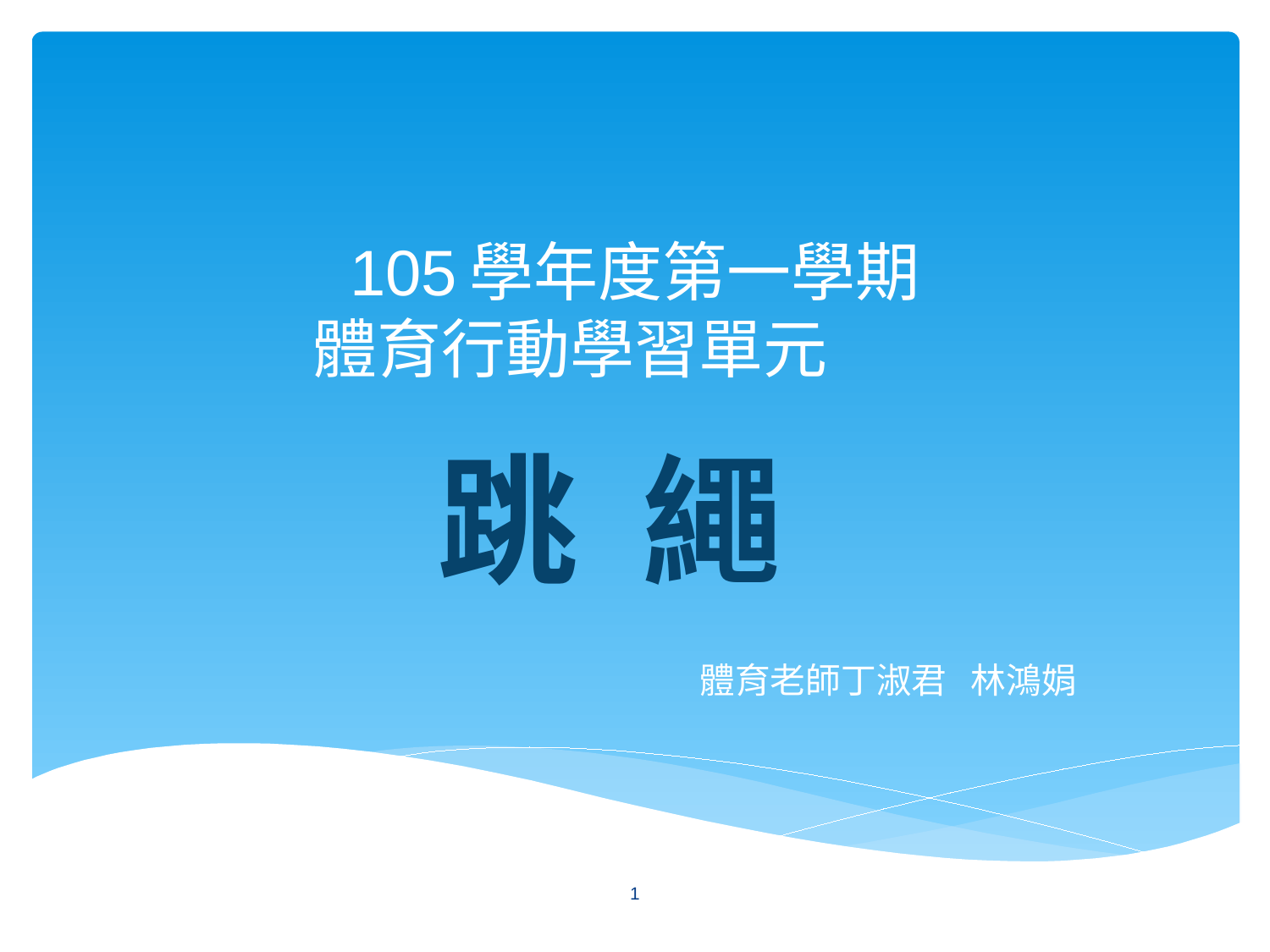

# 105學年度第一學期 體育行動學習單元
跳  繩

                                                                      體育老師丁淑君   林鴻娟

1